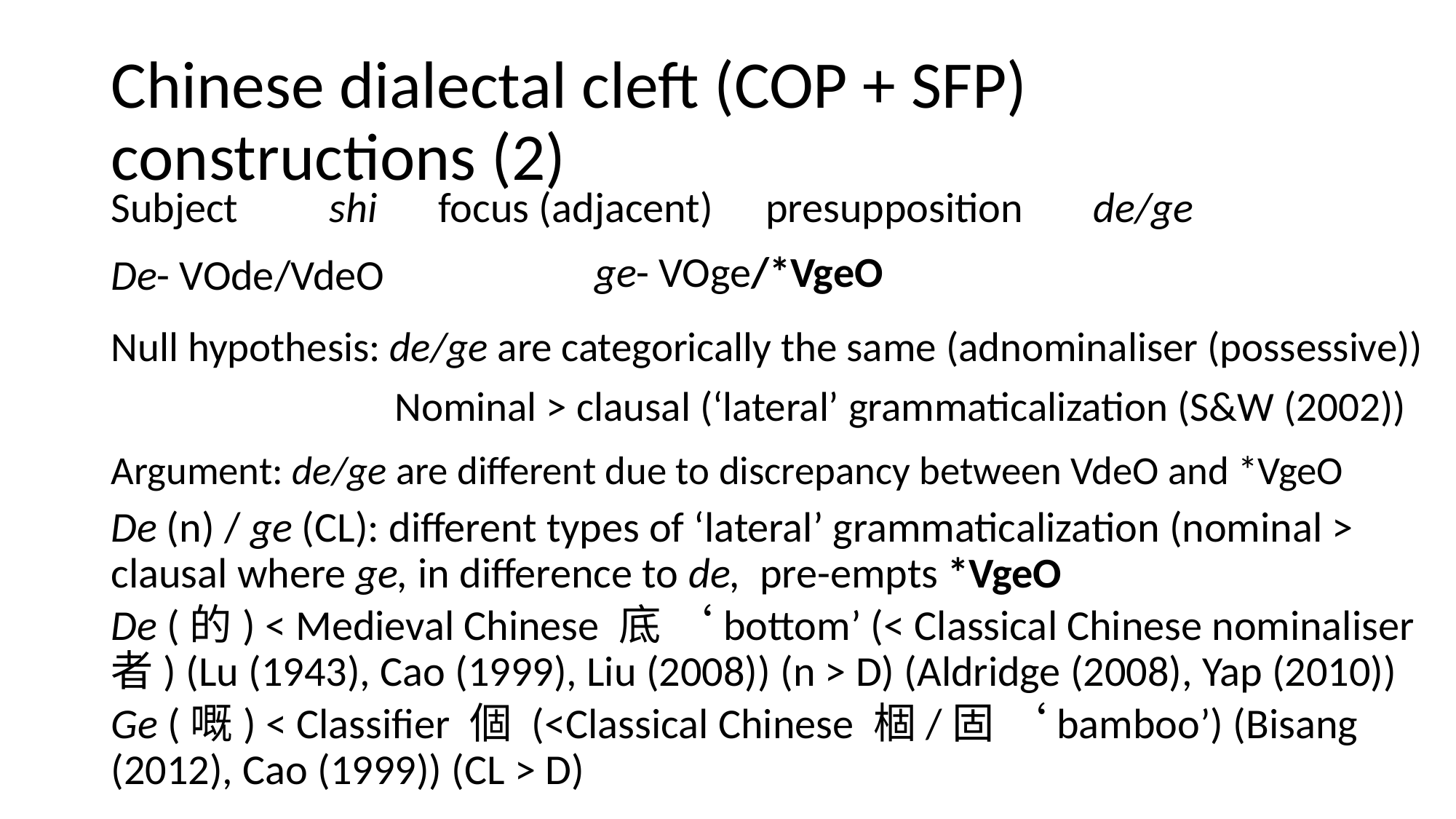

# Chinese dialectal cleft (COP + SFP) constructions (2)
Subject	shi 	focus (adjacent) 	presupposition	de/ge
ge- VOge/*VgeO
De- VOde/VdeO
Null hypothesis: de/ge are categorically the same (adnominaliser (possessive))
                              Nominal > clausal (‘lateral’ grammaticalization (S&W (2002))
Argument: de/ge are different due to discrepancy between VdeO and *VgeO
De (n) / ge (CL): different types of ‘lateral’ grammaticalization (nominal > clausal where ge, in difference to de,  pre-empts *VgeO
De (的) < Medieval Chinese 底 ‘bottom’ (< Classical Chinese nominaliser 者) (Lu (1943), Cao (1999), Liu (2008)) (n > D) (Aldridge (2008), Yap (2010))
Ge (嘅) < Classifier 個 (<Classical Chinese 棝/固 ‘bamboo’) (Bisang (2012), Cao (1999)) (CL > D)